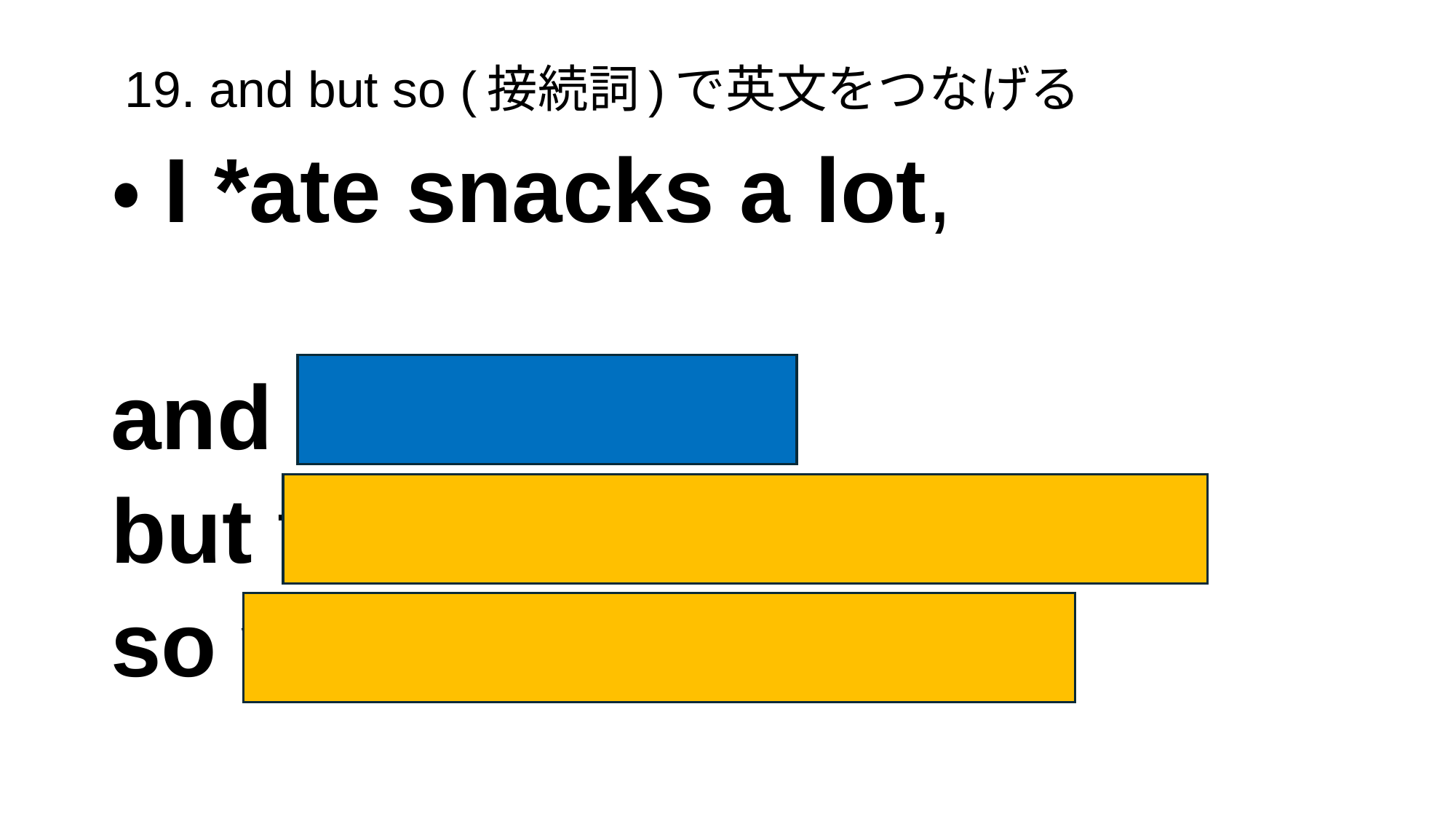

# 19. and but so (接続詞)で英文をつなげる
・I *ate snacks a lot,

and I love them,
but they can make us *fat,
so we *must be careful.